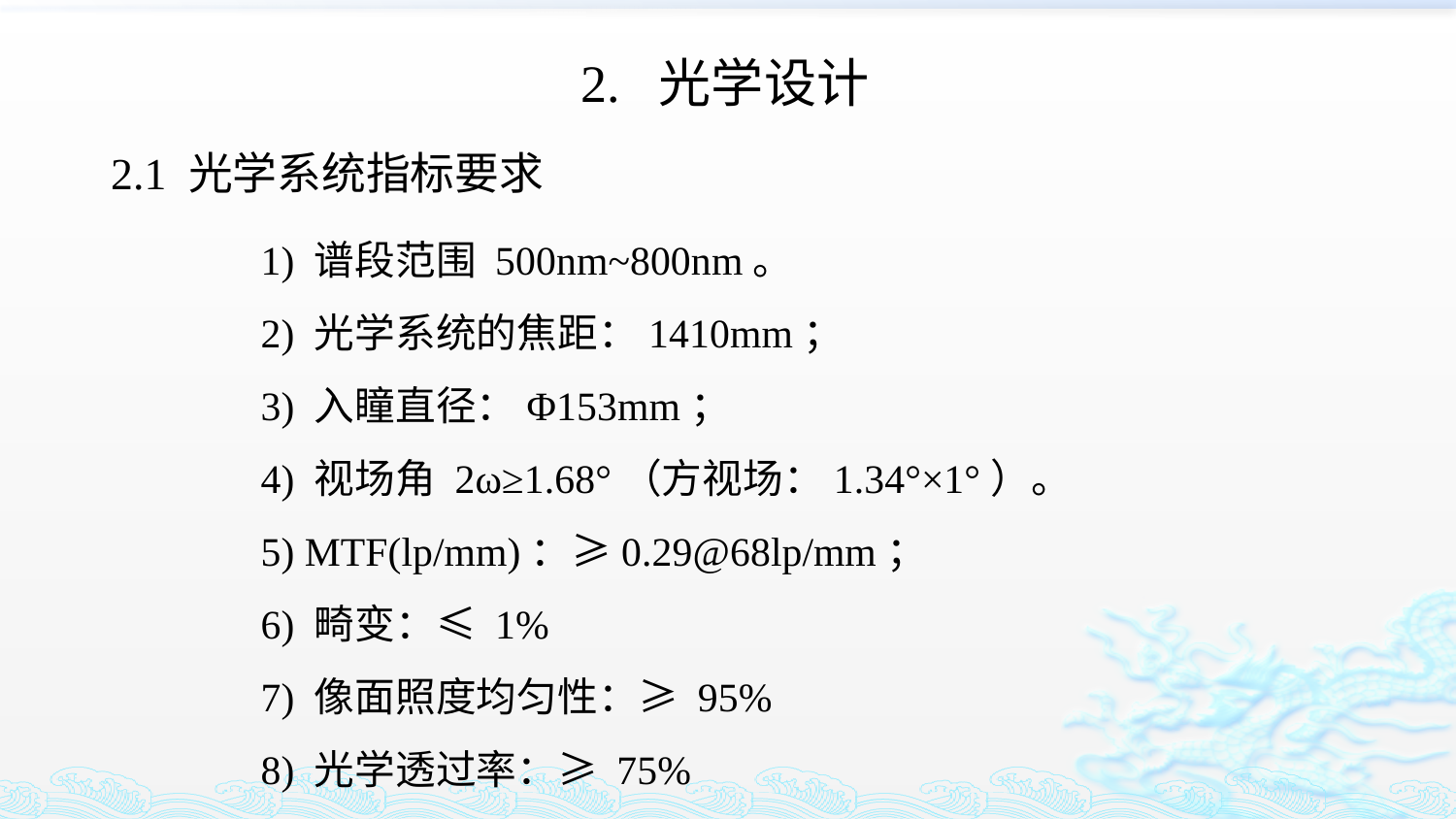

2.  光学设计
2.1 光学系统指标要求
1) 谱段范围 500nm~800nm。
2) 光学系统的焦距：1410mm；
3) 入瞳直径：Φ153mm；
4) 视场角 2ω≥1.68°（方视场：1.34°×1°）。
5) MTF(lp/mm)：≥0.29@68lp/mm；
6) 畸变：≤ 1%
7) 像面照度均匀性：≥ 95%
8) 光学透过率：≥ 75%